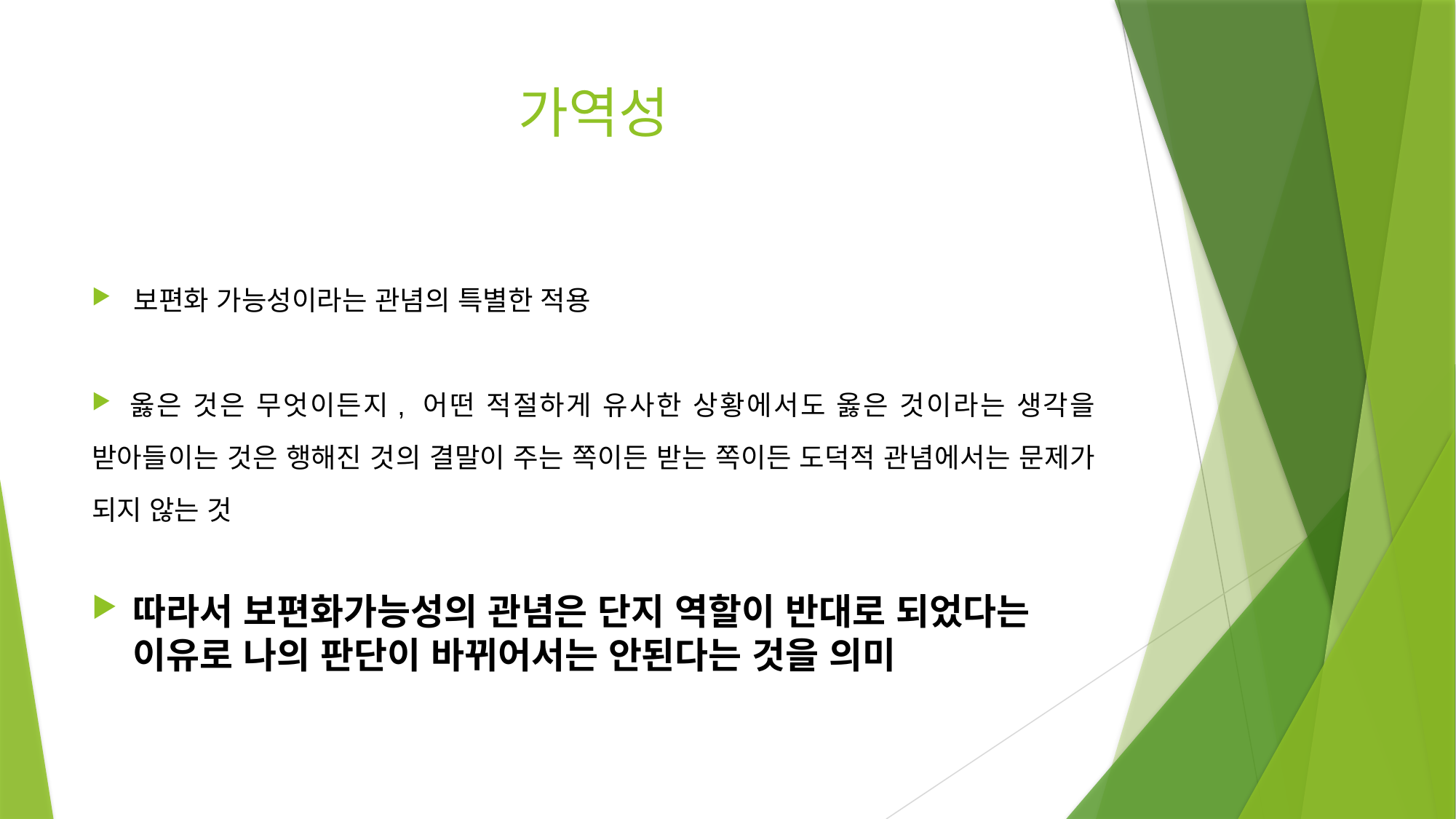

# 가역성
  보편화 가능성이라는 관념의 특별한 적용

 옳은 것은 무엇이든지, 어떤 적절하게 유사한 상황에서도 옳은 것이라는 생각을 받아들이는 것은 행해진 것의 결말이 주는 쪽이든 받는 쪽이든 도덕적 관념에서는 문제가 되지 않는 것

따라서 보편화가능성의 관념은 단지 역할이 반대로 되었다는 이유로 나의 판단이 바뀌어서는 안된다는 것을 의미